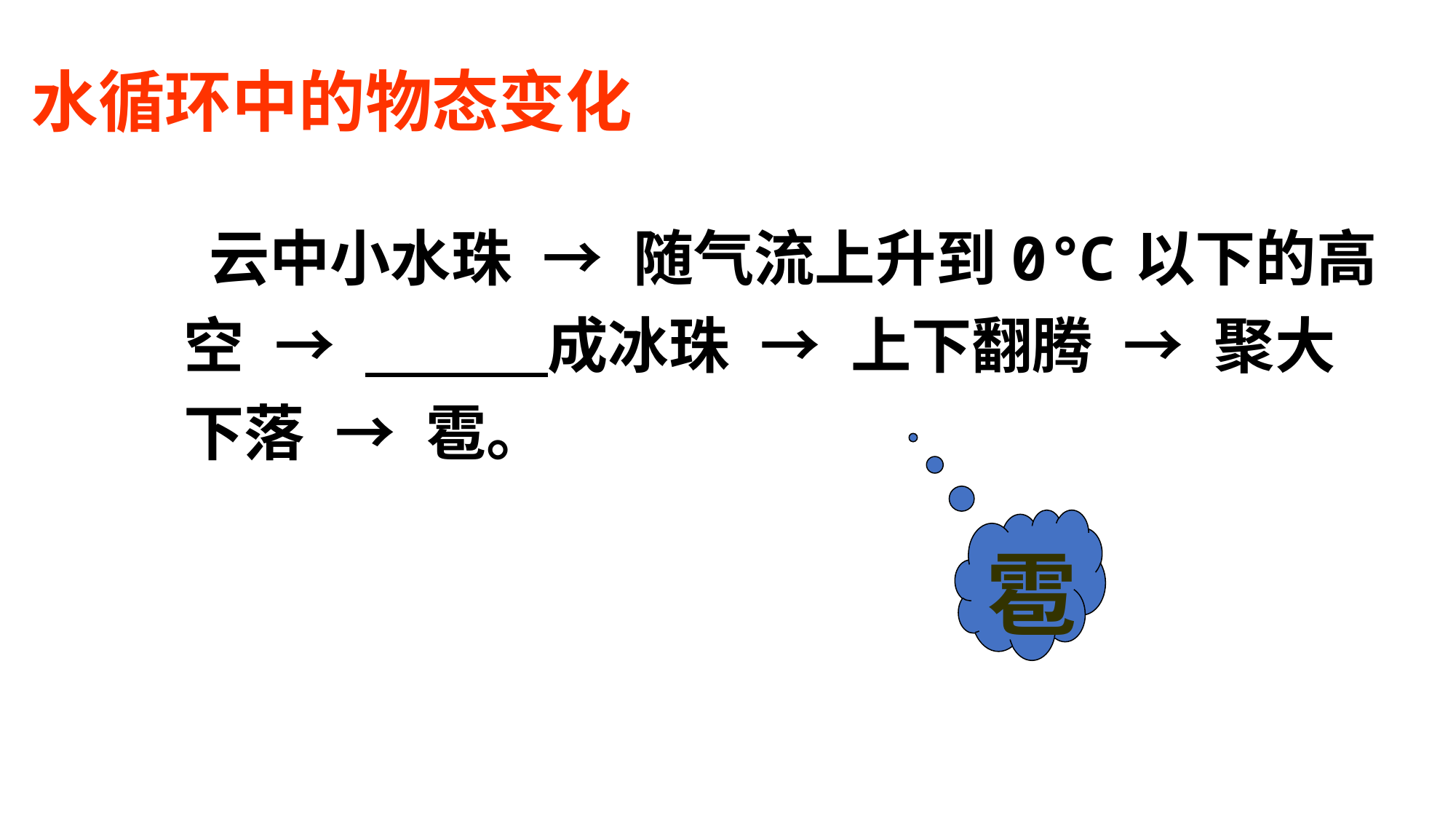

水循环中的物态变化
  云中小水珠 → 随气流上升到0℃以下的高空 →       成冰珠 → 上下翻腾 → 聚大下落 → 雹。
雹